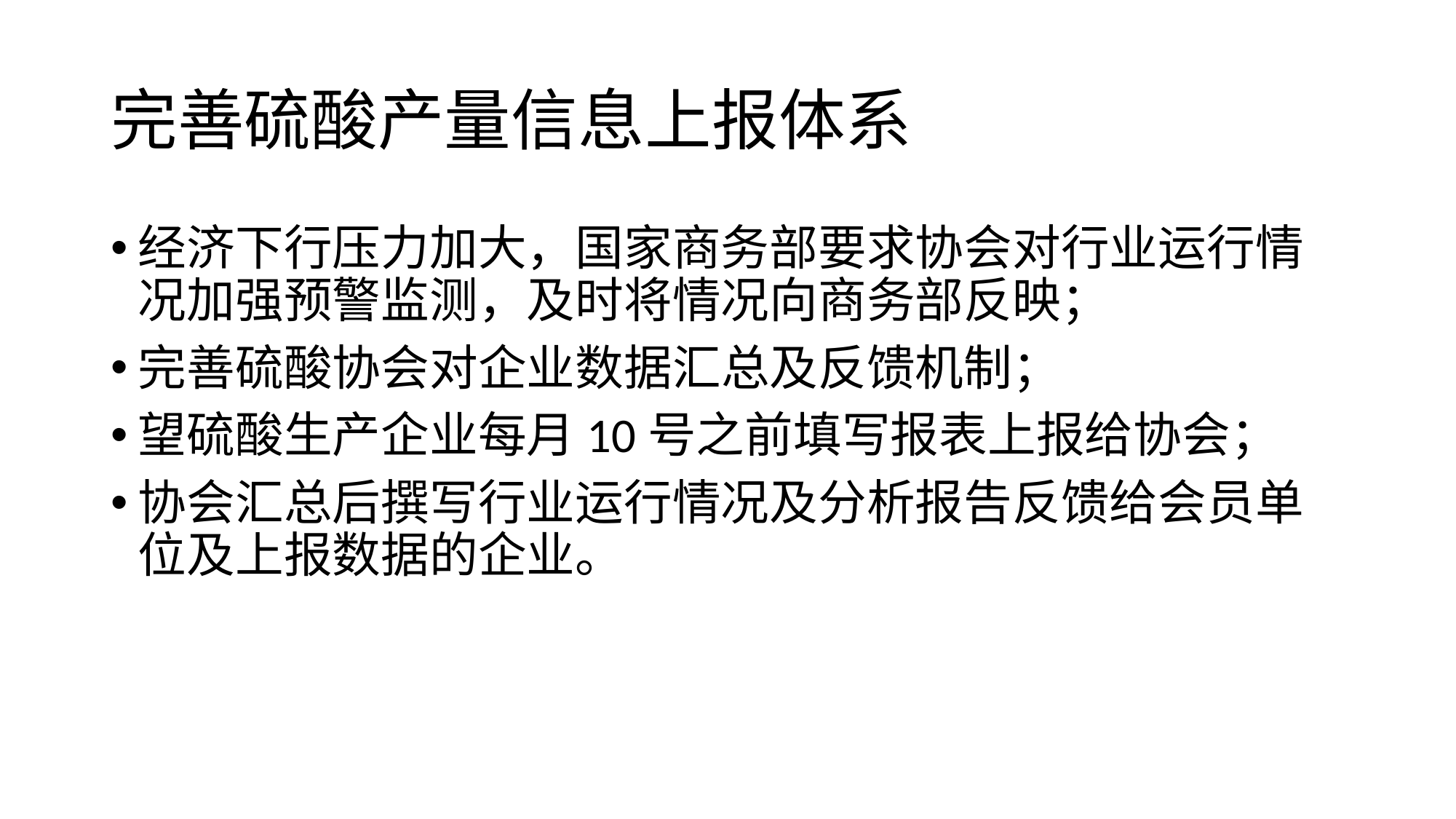

# 完善硫酸产量信息上报体系
经济下行压力加大，国家商务部要求协会对行业运行情况加强预警监测，及时将情况向商务部反映；
完善硫酸协会对企业数据汇总及反馈机制；
望硫酸生产企业每月10号之前填写报表上报给协会；
协会汇总后撰写行业运行情况及分析报告反馈给会员单位及上报数据的企业。